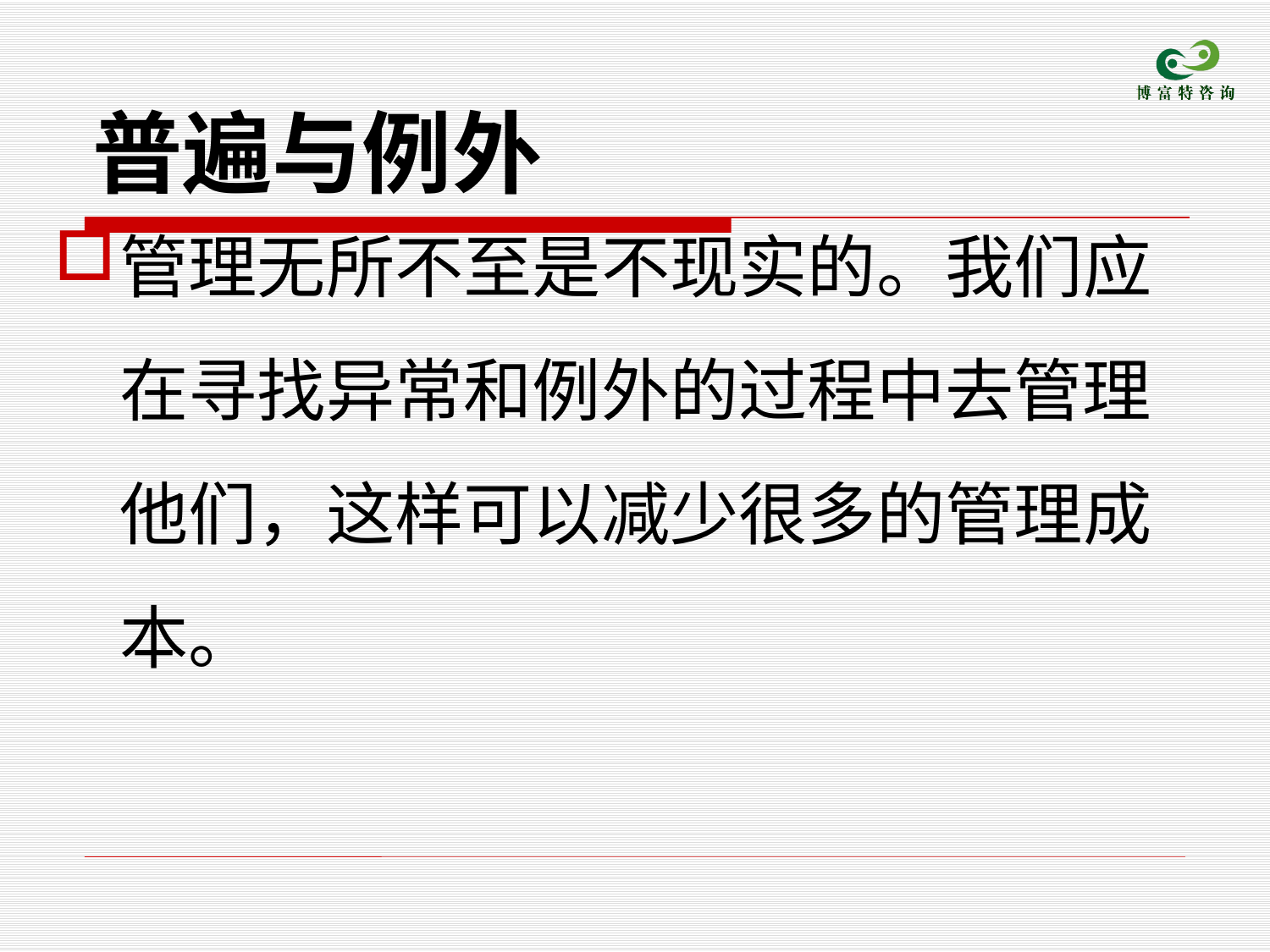

# 普遍与例外

管理无所不至是不现实的。我们应在寻找异常和例外的过程中去管理他们，这样可以减少很多的管理成本。
671